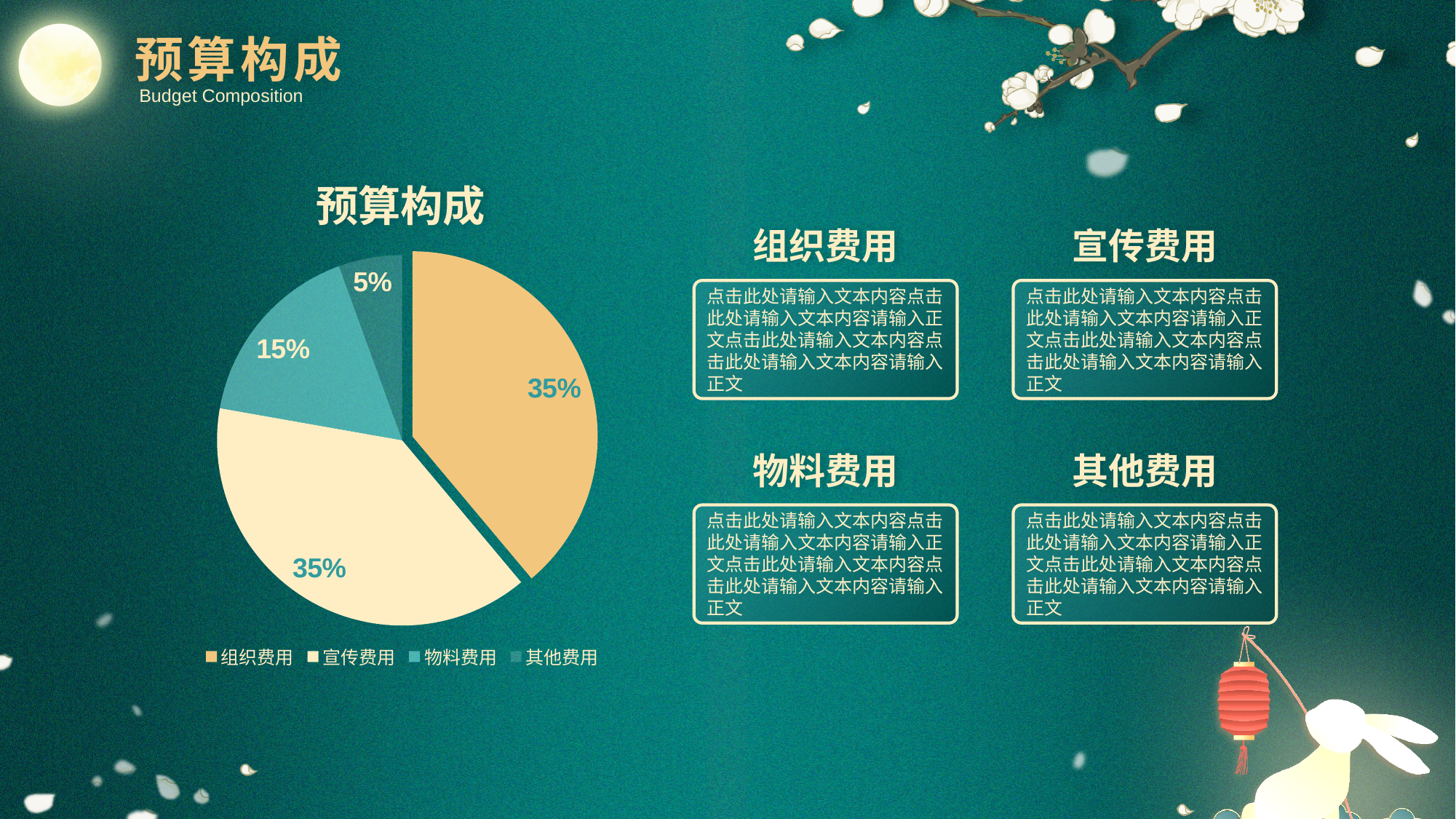

预算构成
Budget Composition
预算构成

### Chart

| Category | 预算构成 |
|---|---|
| 组织费用 | 0.35 |
| 宣传费用 | 0.35 |
| 物料费用 | 0.15 |
| 其他费用 | 0.05 |
组织费用
宣传费用
点击此处请输入文本内容点击此处请输入文本内容请输入正文点击此处请输入文本内容点击此处请输入文本内容请输入正文
点击此处请输入文本内容点击此处请输入文本内容请输入正文点击此处请输入文本内容点击此处请输入文本内容请输入正文
物料费用
其他费用
点击此处请输入文本内容点击此处请输入文本内容请输入正文点击此处请输入文本内容点击此处请输入文本内容请输入正文
点击此处请输入文本内容点击此处请输入文本内容请输入正文点击此处请输入文本内容点击此处请输入文本内容请输入正文